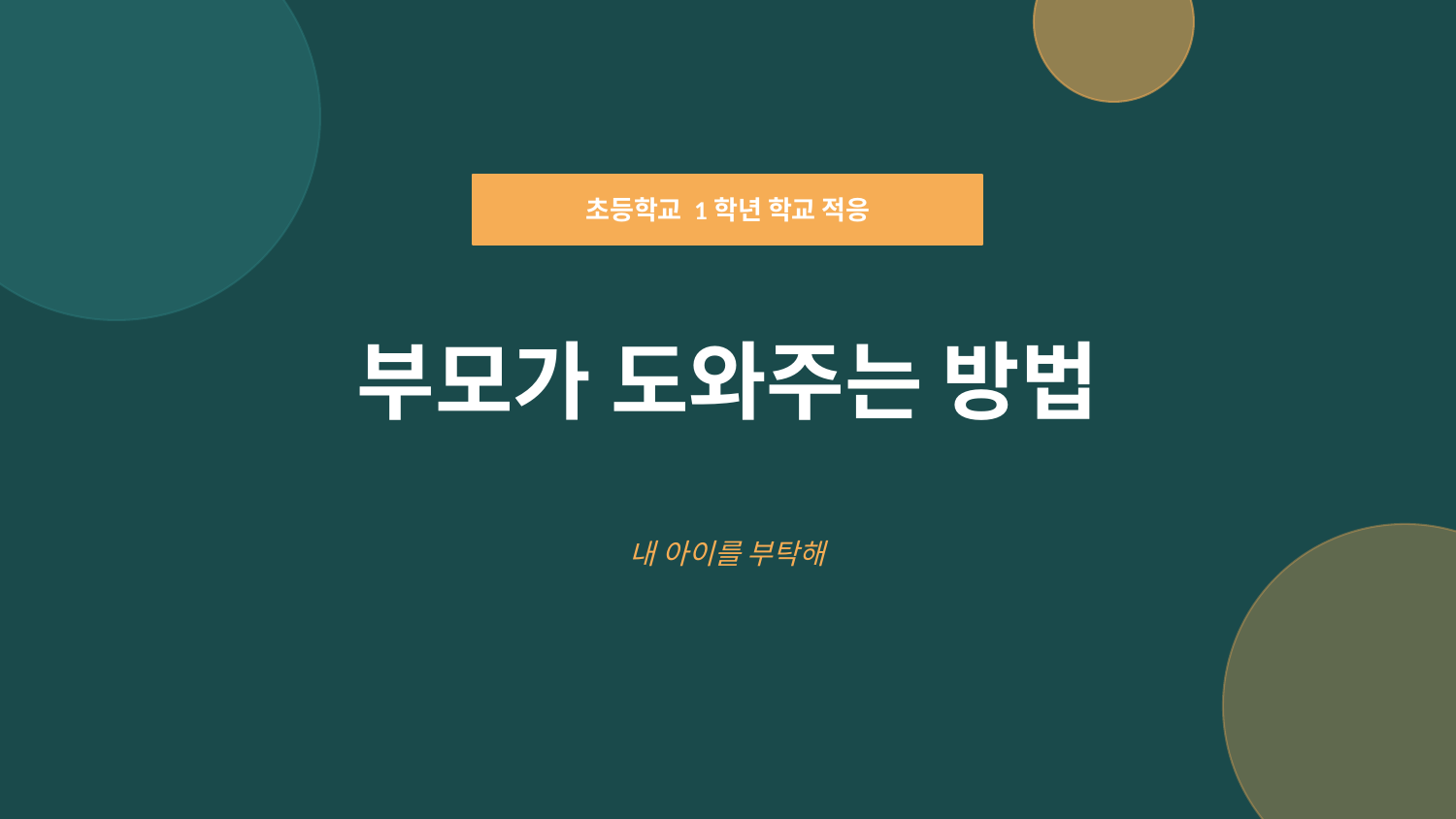

초등학교 1학년 학교 적응
부모가 도와주는 방법
내 아이를 부탁해